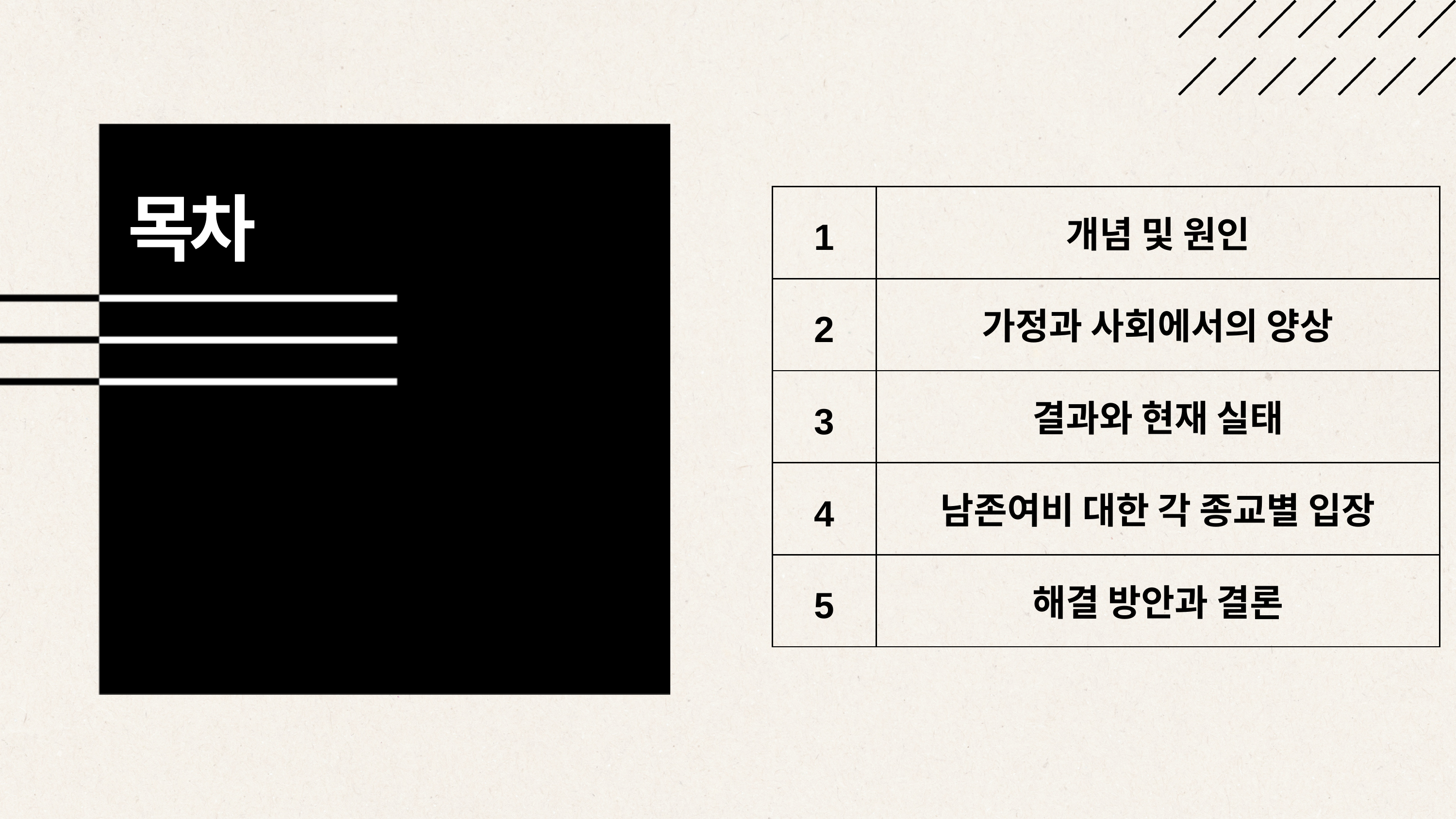

| 1 | 개념 및 원인 |
| --- | --- |
| 2 | 가정과 사회에서의 양상 |
| 3 | 결과와 현재 실태 |
| 4 | 남존여비 대한 각 종교별 입장 |
| 5 | 해결 방안과 결론 |
목차